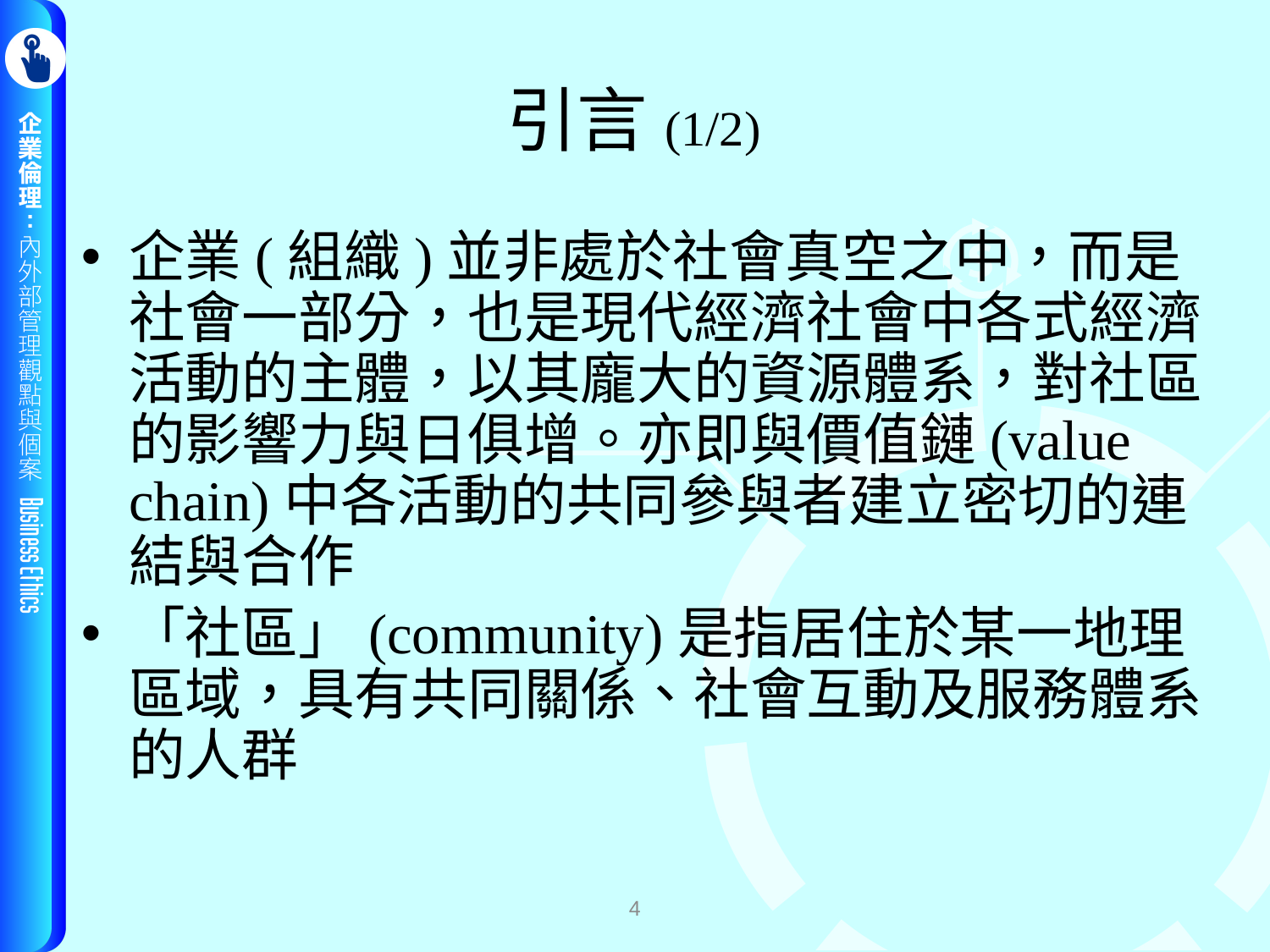

# 引言(1/2)
企業(組織)並非處於社會真空之中，而是社會一部分，也是現代經濟社會中各式經濟活動的主體，以其龐大的資源體系，對社區的影響力與日俱增。亦即與價值鏈(value chain)中各活動的共同參與者建立密切的連結與合作
「社區」(community)是指居住於某一地理區域，具有共同關係、社會互動及服務體系的人群
4